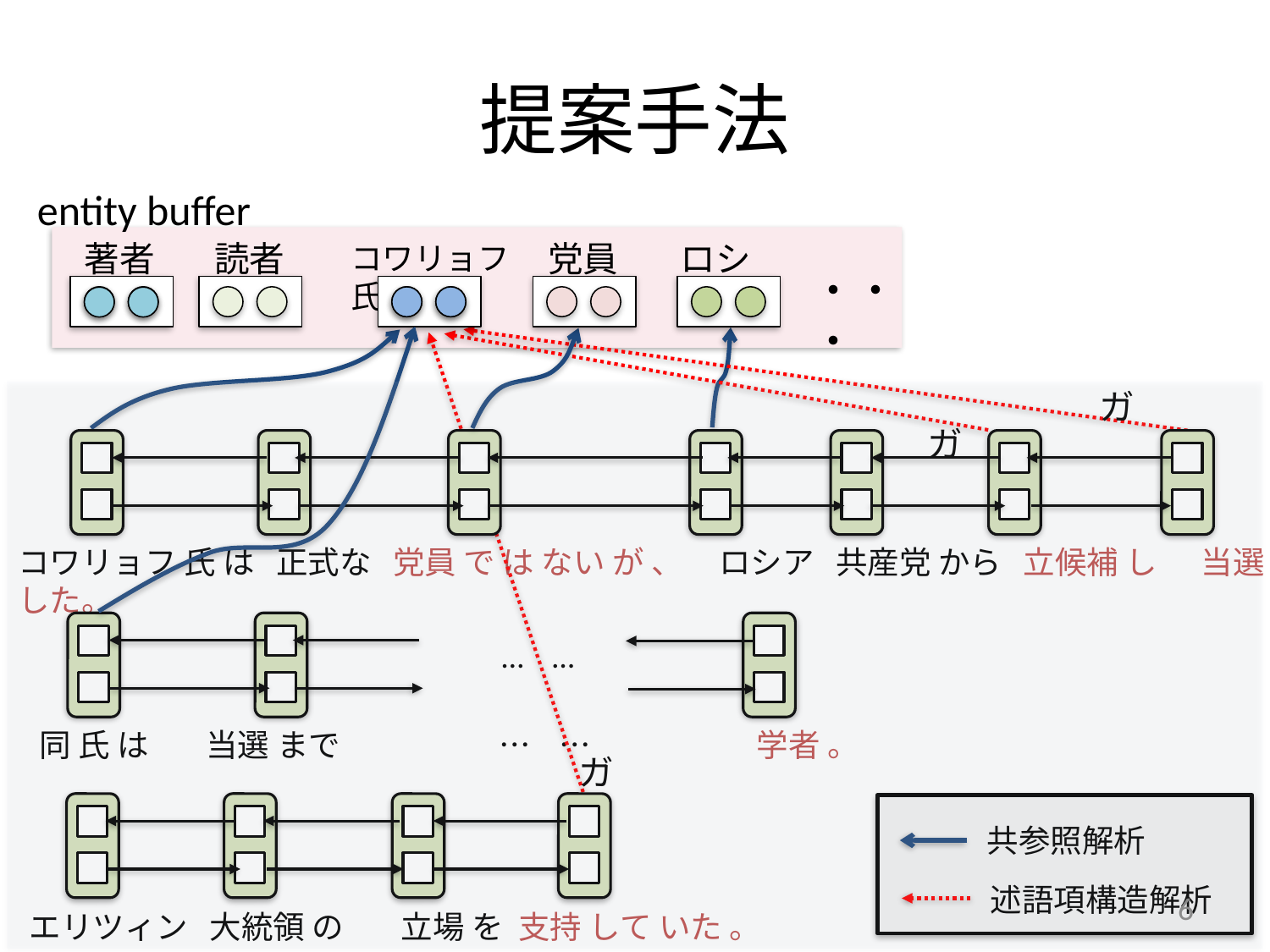

# 提案手法
entity buffer

著者
読者
党員
ロシア
コワリョフ氏
・・・

ガ

ガ

コワリョフ 氏 は   正式な   党員 で は ない が 、     ロシア   共産党 から   立候補 し      当選 した。

…    …
同 氏 は        当選 まで                      …    …                       学者 。
ガ

共参照解析
述語項構造解析
6
エリツィン   大統領 の        立場 を  支持 して いた 。